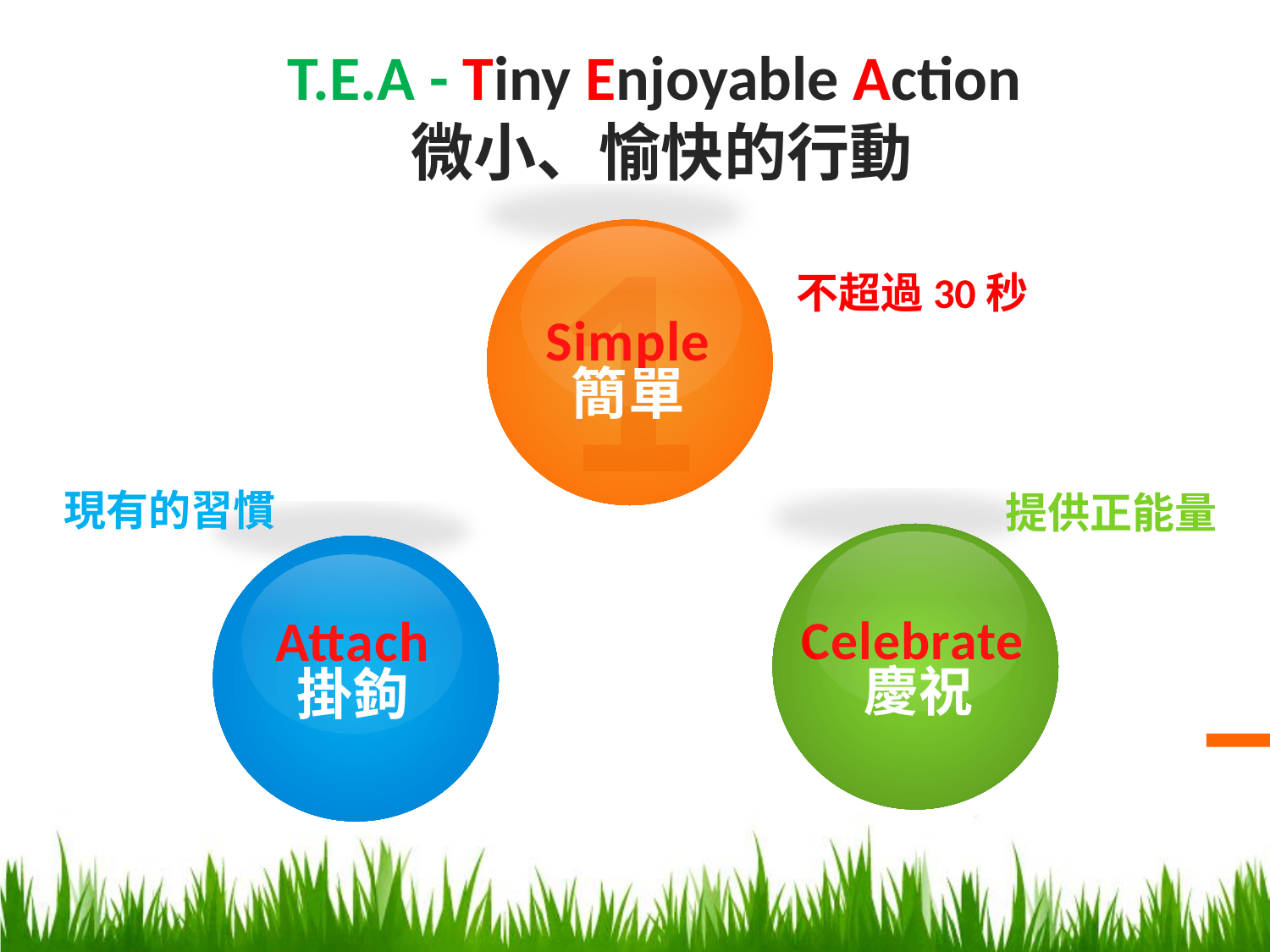

T.E.A - Tiny Enjoyable Action
微小、愉快的行動
1

不超過30秒
Simple
簡單
3
現有的習慣
提供正能量
2

Celebrate慶祝

Attach
掛鉤